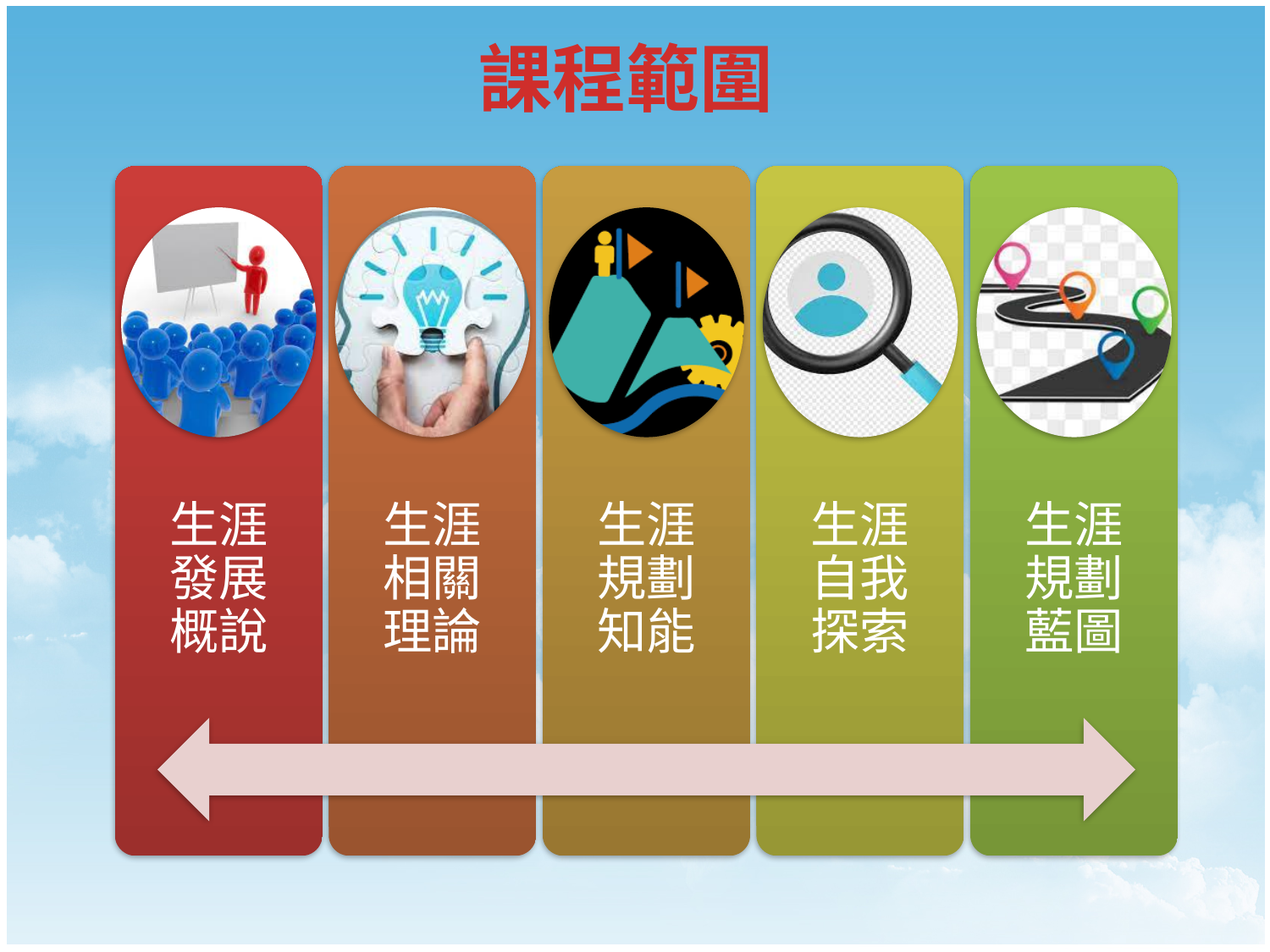

# 課程範圍
生涯發展概說
生涯相關理論
生涯規劃知能
生涯自我探索
生涯規劃藍圖